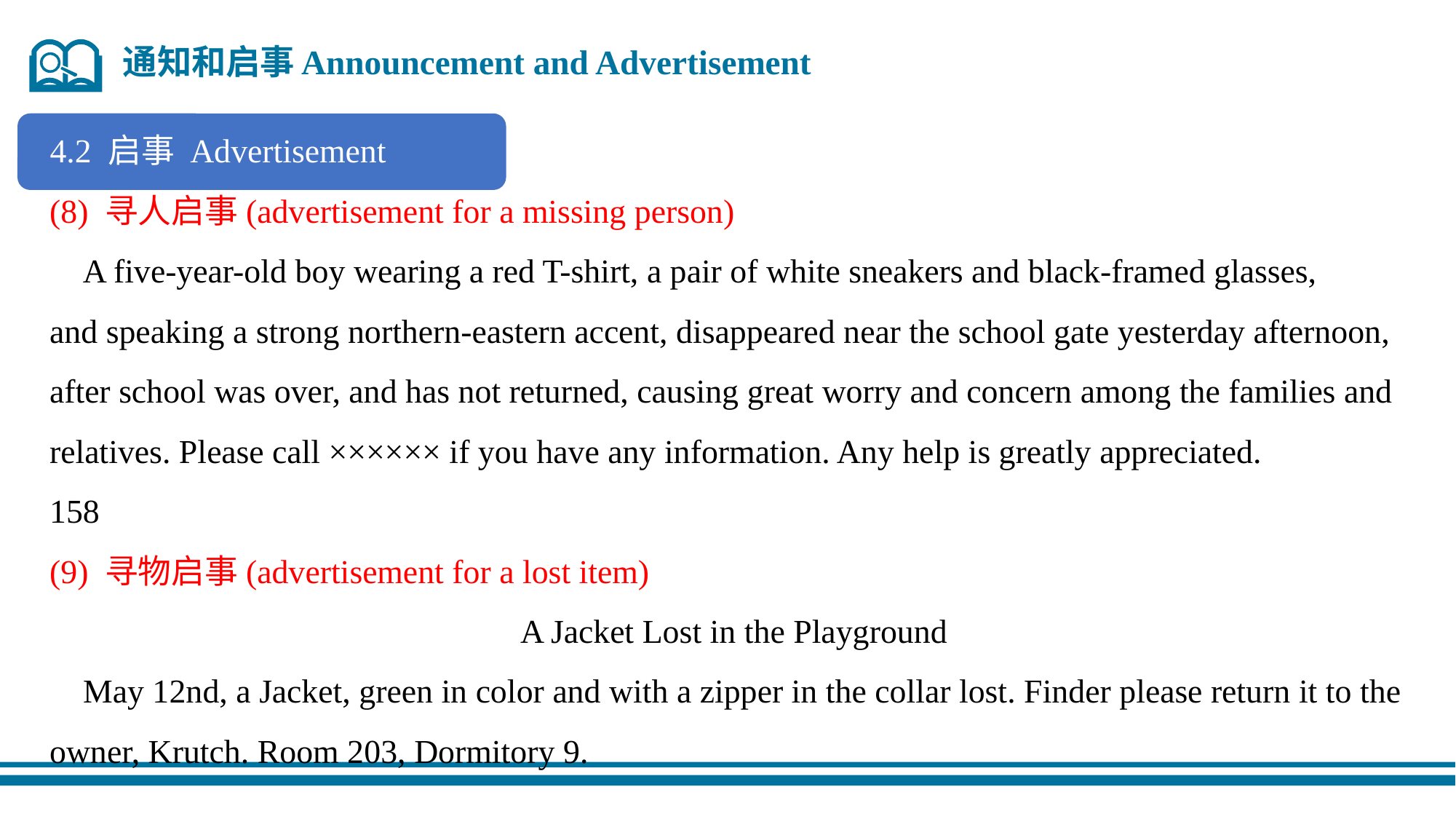

通知和启事Announcement and Advertisement
4.2 启事 Advertisement

(8) 寻人启事(advertisement for a missing person)
    A five-year-old boy wearing a red T-shirt, a pair of white sneakers and black-framed glasses,
and speaking a strong northern-eastern accent, disappeared near the school gate yesterday afternoon, after school was over, and has not returned, causing great worry and concern among the families and relatives. Please call ×××××× if you have any information. Any help is greatly appreciated.
158
(9) 寻物启事(advertisement for a lost item)
A Jacket Lost in the Playground
    May 12nd, a Jacket, green in color and with a zipper in the collar lost. Finder please return it to the owner, Krutch. Room 203, Dormitory 9.